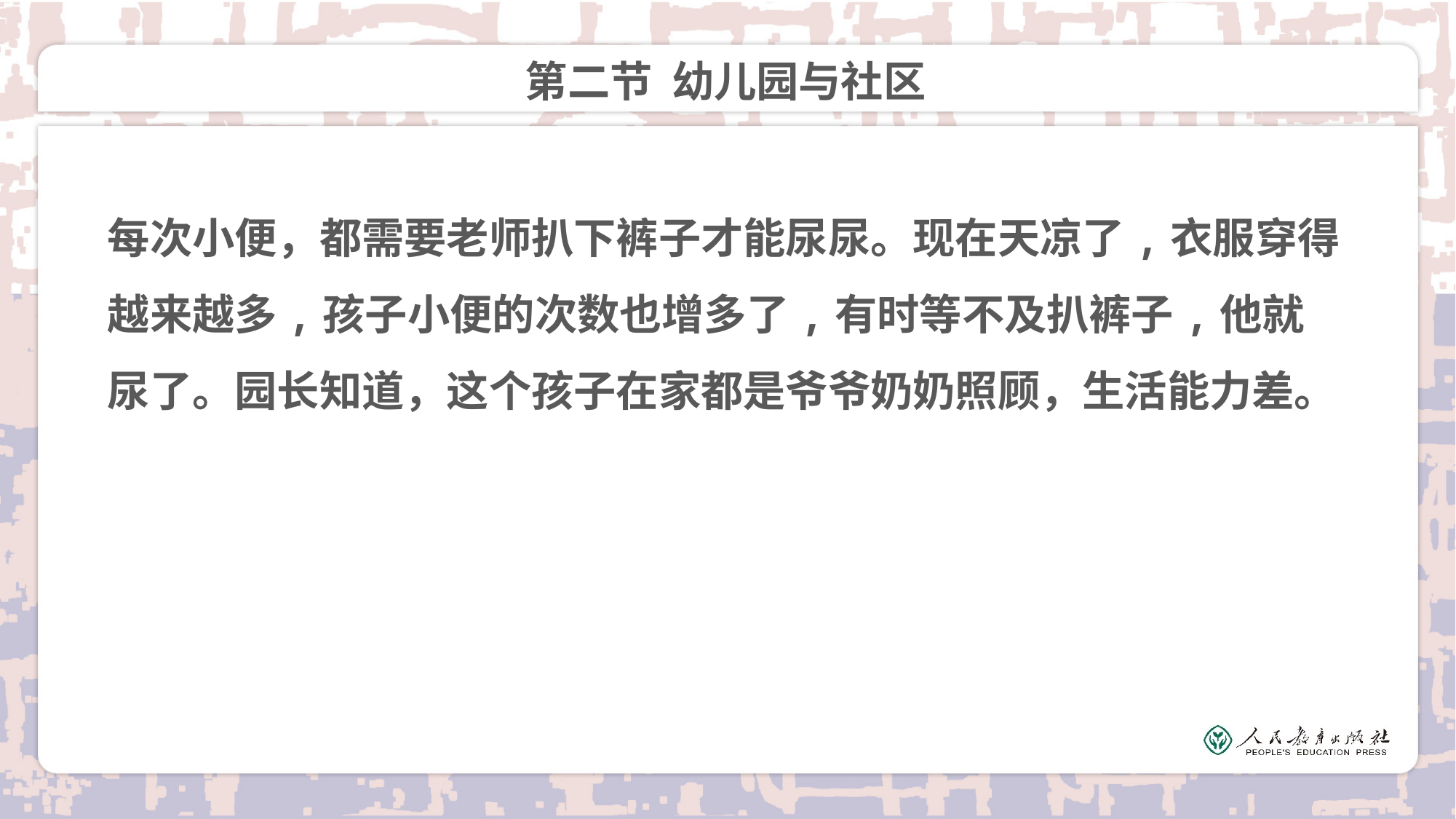

# 第二节  幼儿园与社区
每次小便，都需要老师扒下裤子才能尿尿。现在天凉了,衣服穿得越来越多,孩子小便的次数也增多了,有时等不及扒裤子,他就尿了。园长知道，这个孩子在家都是爷爷奶奶照顾，生活能力差。